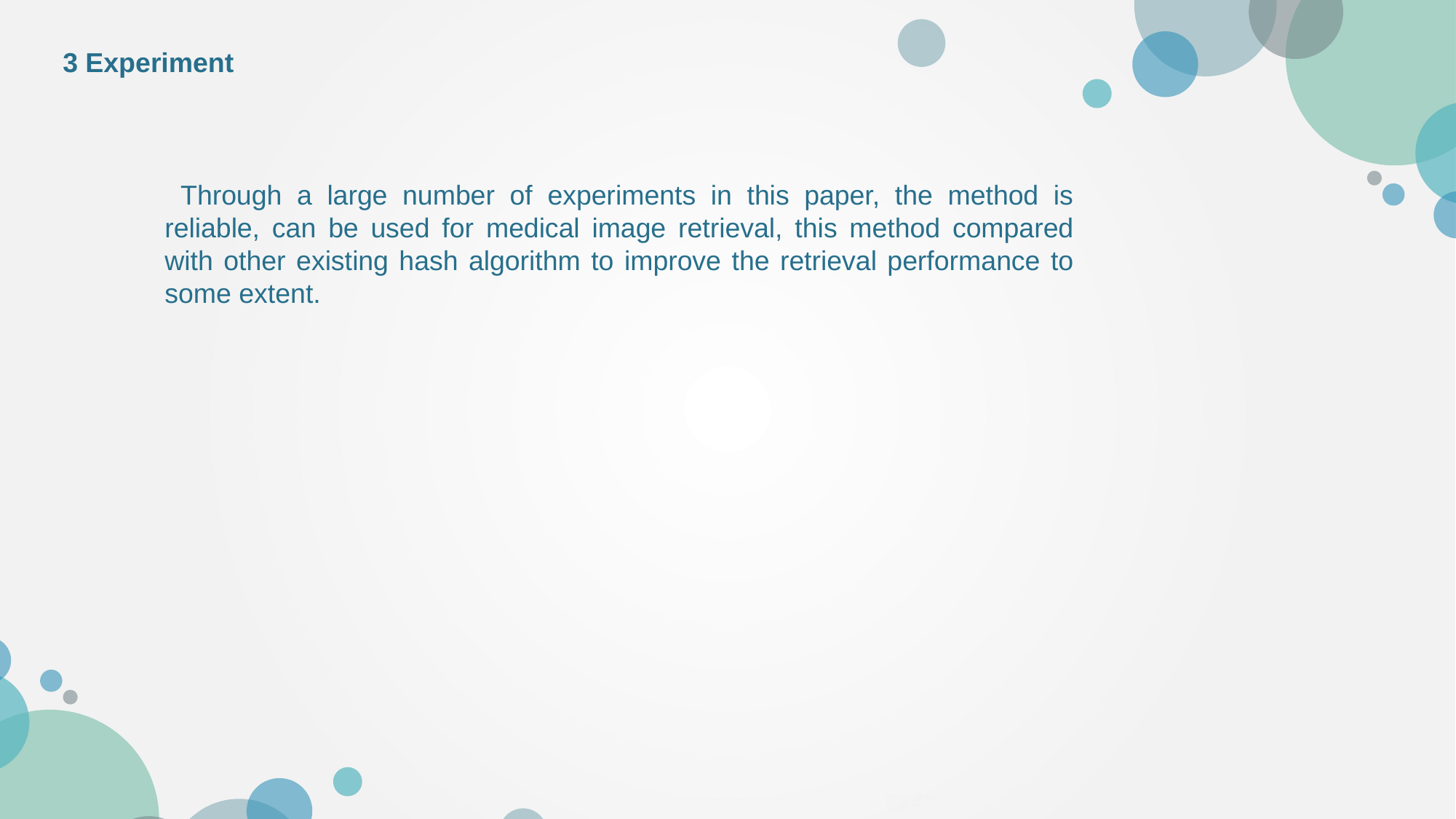

3 Experiment
Through a large number of experiments in this paper, the method is reliable, can be used for medical image retrieval, this method compared with other existing hash algorithm to improve the retrieval performance to some extent.

PPT模板下载：www.1ppt.com/moban/     行业PPT模板：www.1ppt.com/hangye/
节日PPT模板：www.1ppt.com/jieri/           PPT素材下载：www.1ppt.com/sucai/
PPT背景图片：www.1ppt.com/beijing/      PPT图表下载：www.1ppt.com/tubiao/
优秀PPT下载：www.1ppt.com/xiazai/        PPT教程： www.1ppt.com/powerpoint/
Word教程： www.1ppt.com/word/              Excel教程：www.1ppt.com/excel/
资料下载：www.1ppt.com/ziliao/                PPT课件下载：www.1ppt.com/kejian/
范文下载：www.1ppt.com/fanwen/             试卷下载：www.1ppt.com/shiti/
教案下载：www.1ppt.com/jiaoan/
字体下载：www.1ppt.com/ziti/